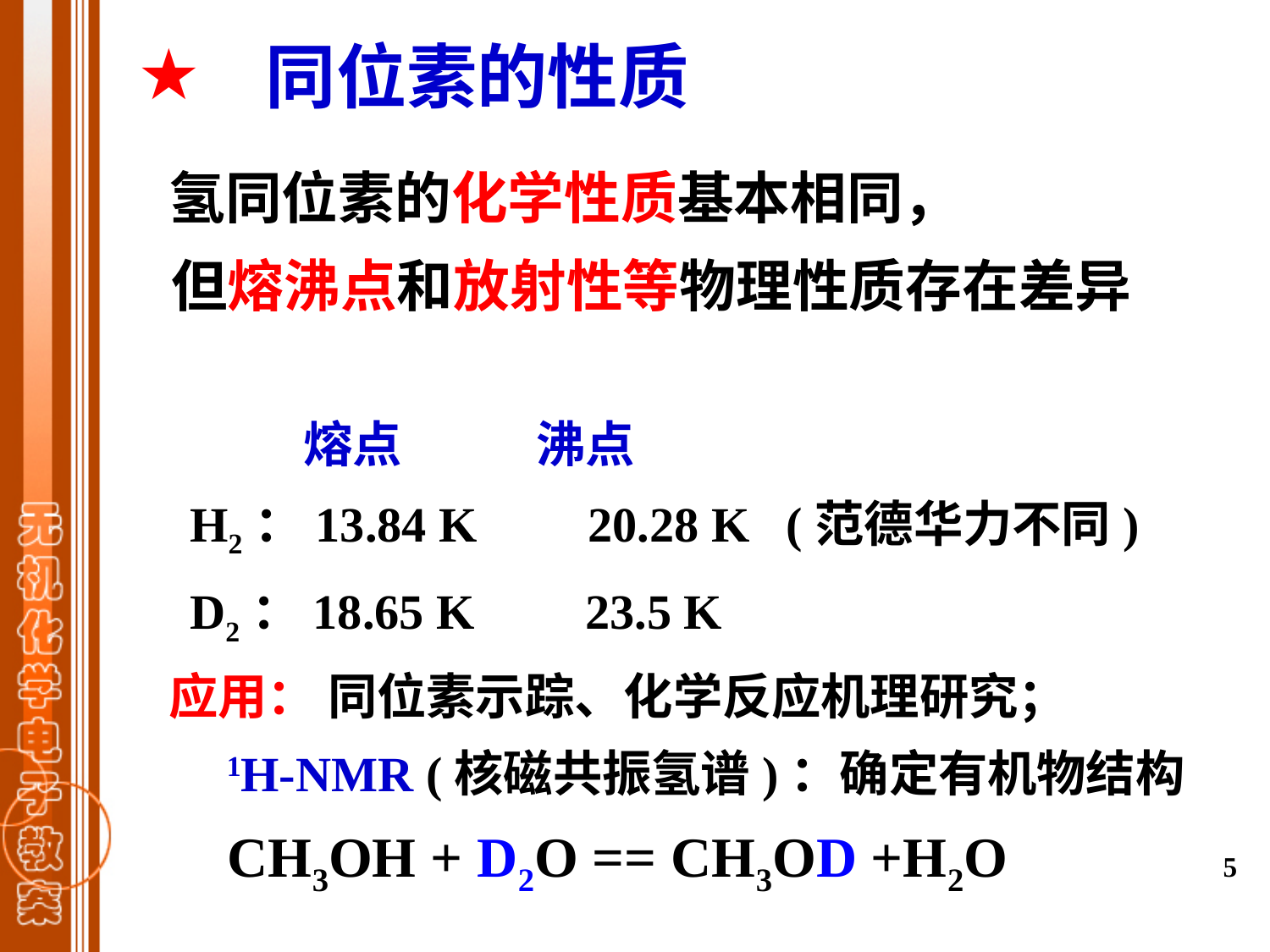

同位素的性质
        氢同位素的化学性质基本相同，
       但熔沸点和放射性等物理性质存在差异

                    熔点            沸点
          H2：13.84 K         20.28 K   (范德华力不同)
          D2：18.65 K         23.5 K
        应用： 同位素示踪、化学反应机理研究；
             1H-NMR (核磁共振氢谱)：确定有机物结构
CH3OH + D2O == CH3OD +H2O
5